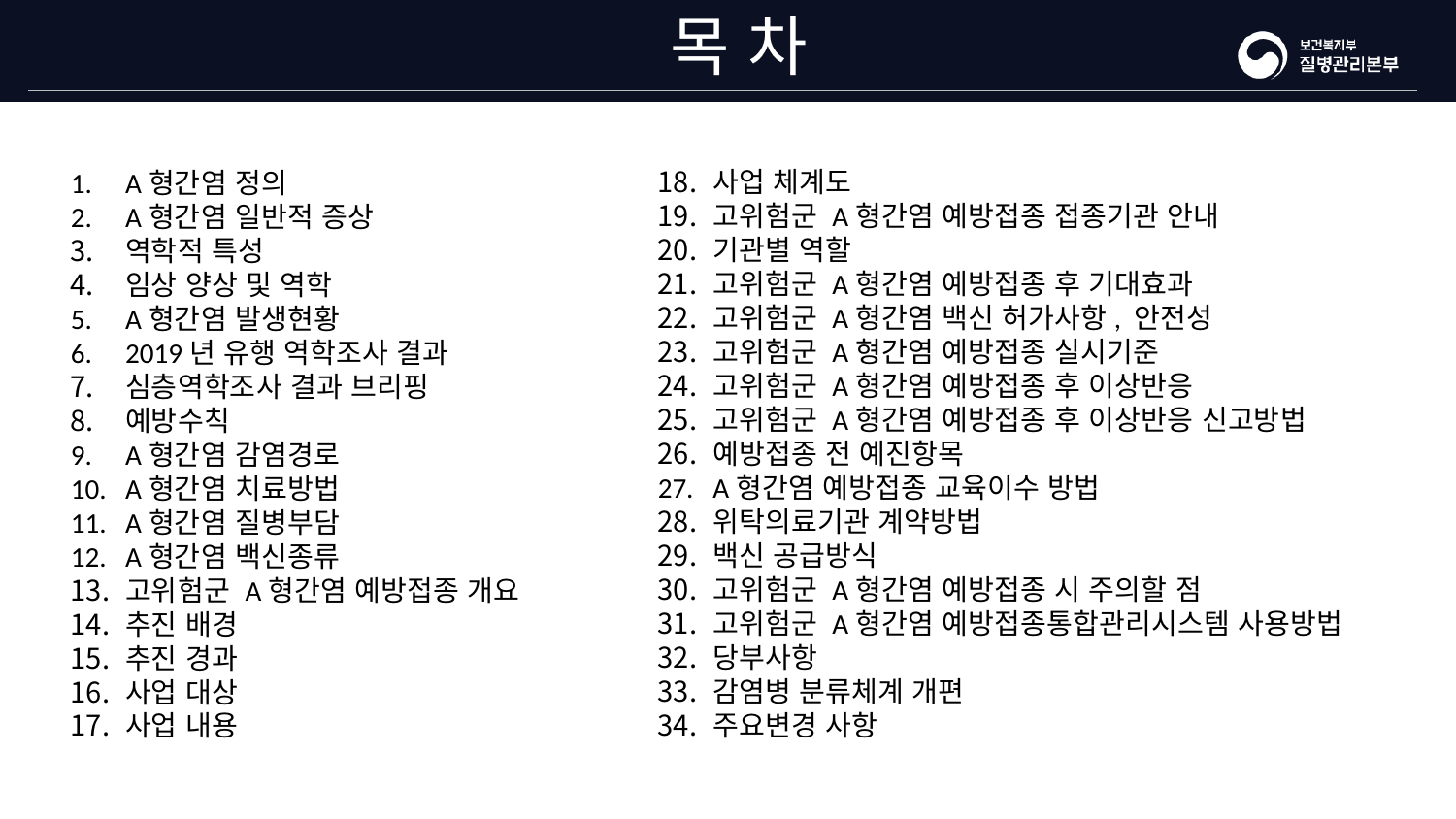

# 목 차
사업 체계도
고위험군 A형간염 예방접종 접종기관 안내
기관별 역할
고위험군 A형간염 예방접종 후 기대효과
고위험군 A형간염 백신 허가사항, 안전성
고위험군 A형간염 예방접종 실시기준
고위험군 A형간염 예방접종 후 이상반응
고위험군 A형간염 예방접종 후 이상반응 신고방법
예방접종 전 예진항목
A형간염 예방접종 교육이수 방법
위탁의료기관 계약방법
백신 공급방식
고위험군 A형간염 예방접종 시 주의할 점
고위험군 A형간염 예방접종통합관리시스템 사용방법
당부사항
감염병 분류체계 개편
주요변경 사항
A형간염 정의
A형간염 일반적 증상
역학적 특성
임상 양상 및 역학
A형간염 발생현황
2019년 유행 역학조사 결과
심층역학조사 결과 브리핑
예방수칙
A형간염 감염경로
A형간염 치료방법
A형간염 질병부담
A형간염 백신종류
고위험군 A형간염 예방접종 개요
추진 배경
추진 경과
사업 대상
사업 내용